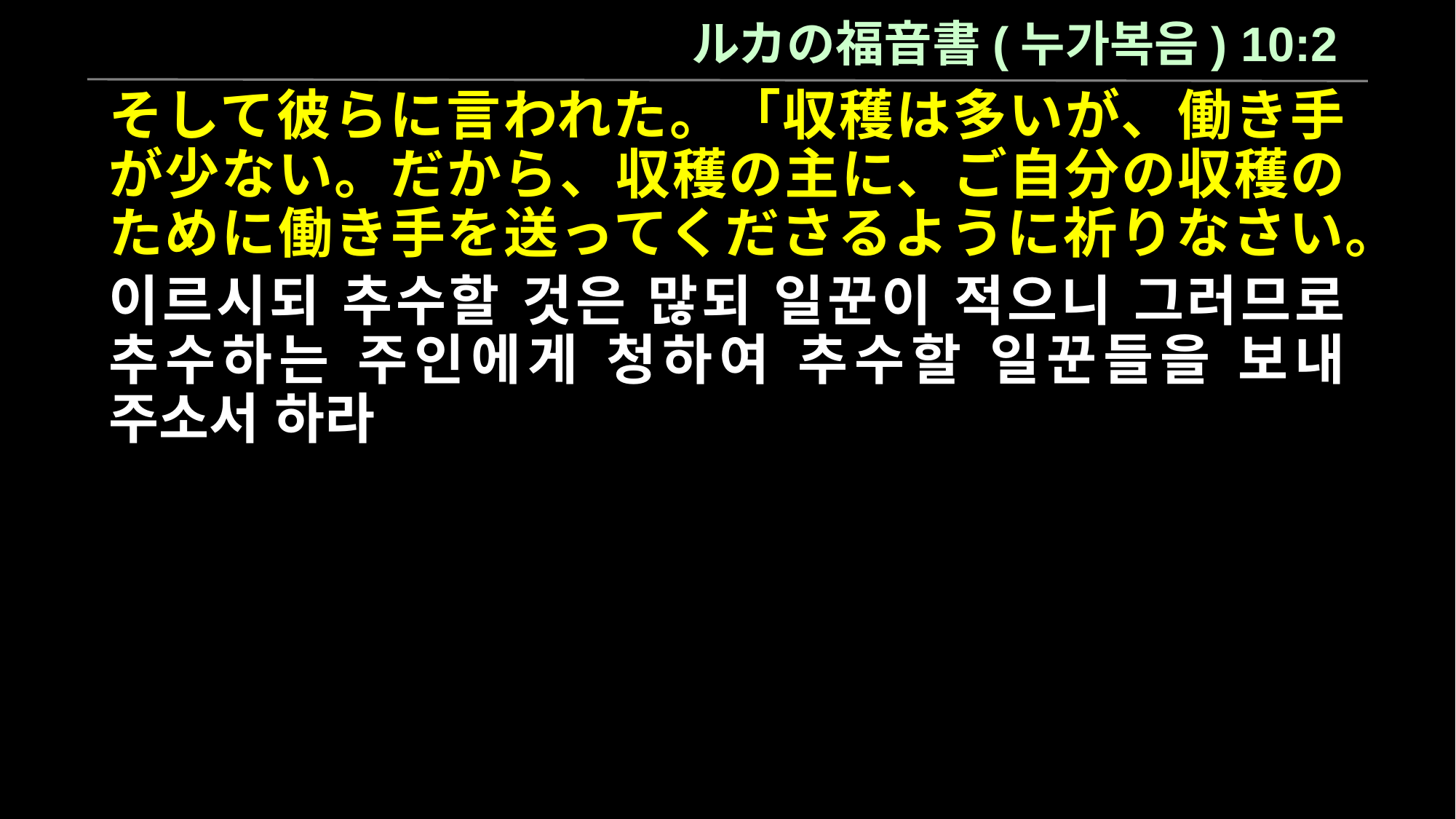

ルカの福音書(누가복음) 10:2

そして彼らに言われた。「収穫は多いが、働き手が少ない。だから、収穫の主に、ご自分の収穫のために働き手を送ってくださるように祈りなさい。
이르시되 추수할 것은 많되 일꾼이 적으니 그러므로 추수하는 주인에게 청하여 추수할 일꾼들을 보내 주소서 하라